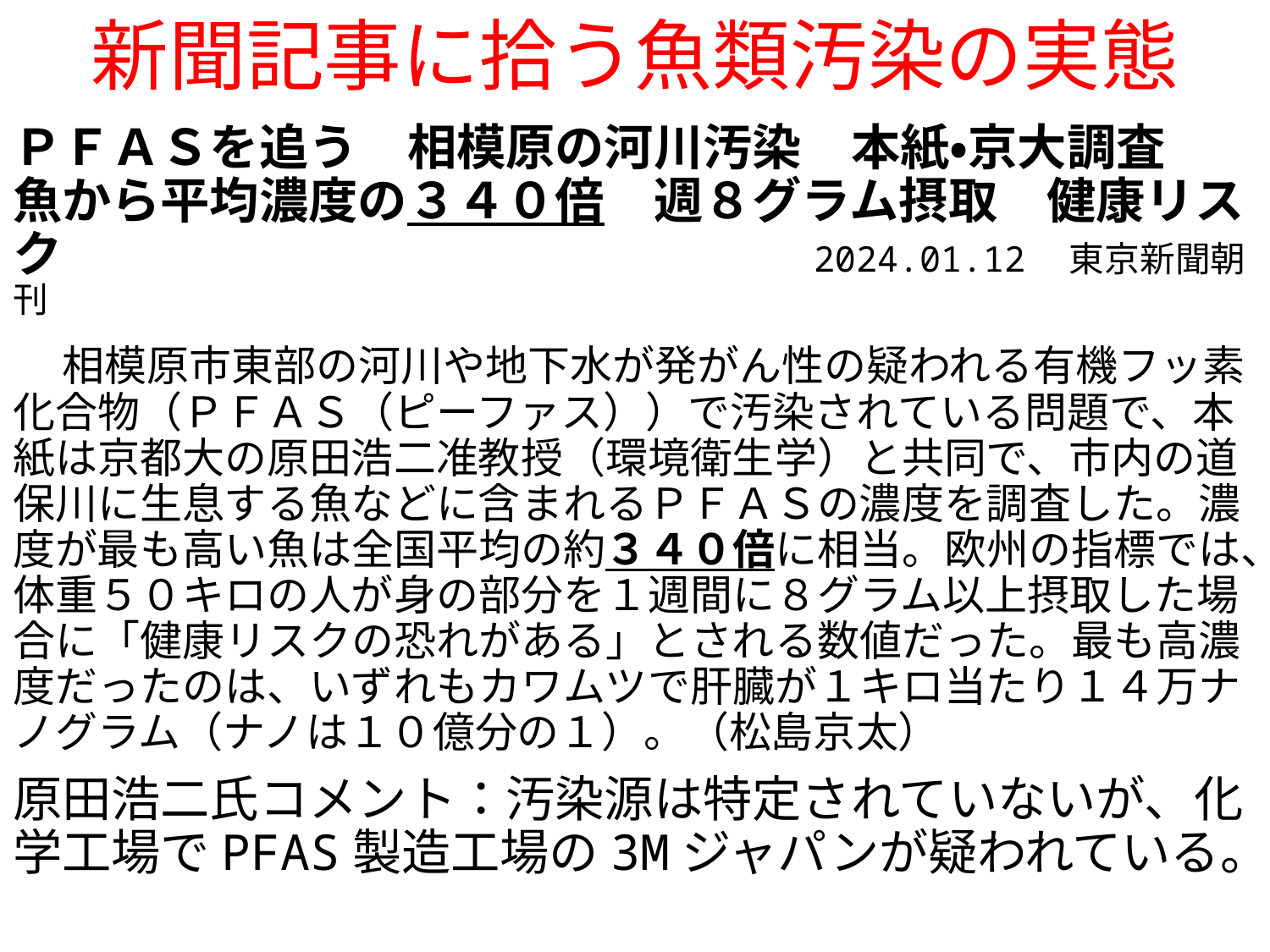

# 新聞記事に拾う魚類汚染の実態
ＰＦＡＳを追う　相模原の河川汚染　本紙・京大調査　魚から平均濃度の３４０倍　週８グラム摂取　健康リスク　　　　　　　　　　　　　　　2024.01.12　東京新聞朝刊
　相模原市東部の河川や地下水が発がん性の疑われる有機フッ素化合物（ＰＦＡＳ（ピーファス））で汚染されている問題で、本紙は京都大の原田浩二准教授（環境衛生学）と共同で、市内の道保川に生息する魚などに含まれるＰＦＡＳの濃度を調査した。濃度が最も高い魚は全国平均の約３４０倍に相当。欧州の指標では、体重５０キロの人が身の部分を１週間に８グラム以上摂取した場合に「健康リスクの恐れがある」とされる数値だった。最も高濃度だったのは、いずれもカワムツで肝臓が１キロ当たり１４万ナノグラム（ナノは１０億分の１）。（松島京太）
原田浩二氏コメント：汚染源は特定されていないが、化学工場でPFAS製造工場の3Mジャパンが疑われている。